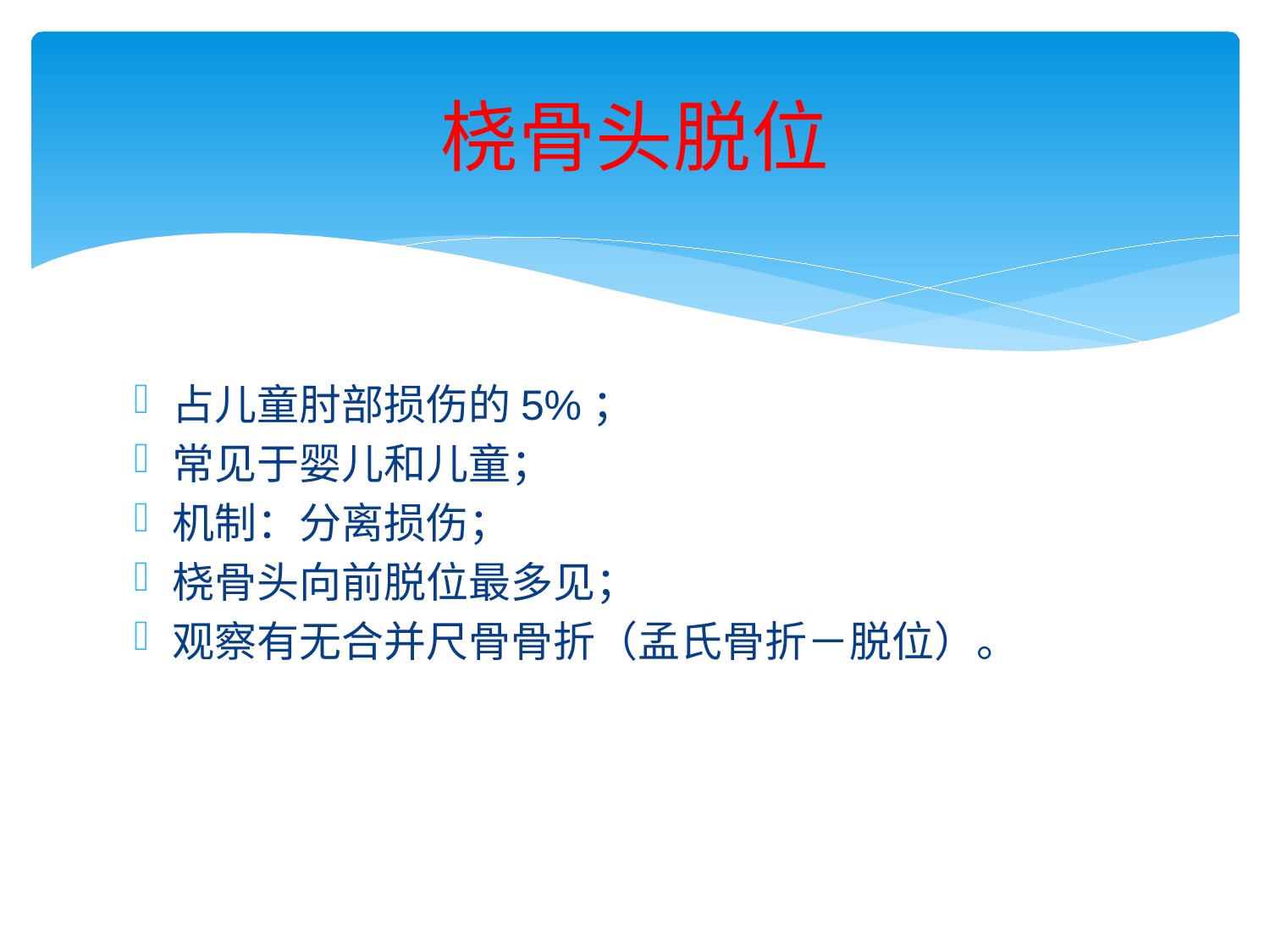

# 桡骨头脱位
占儿童肘部损伤的5%；
常见于婴儿和儿童；
机制：分离损伤；
桡骨头向前脱位最多见；
观察有无合并尺骨骨折（孟氏骨折－脱位）。